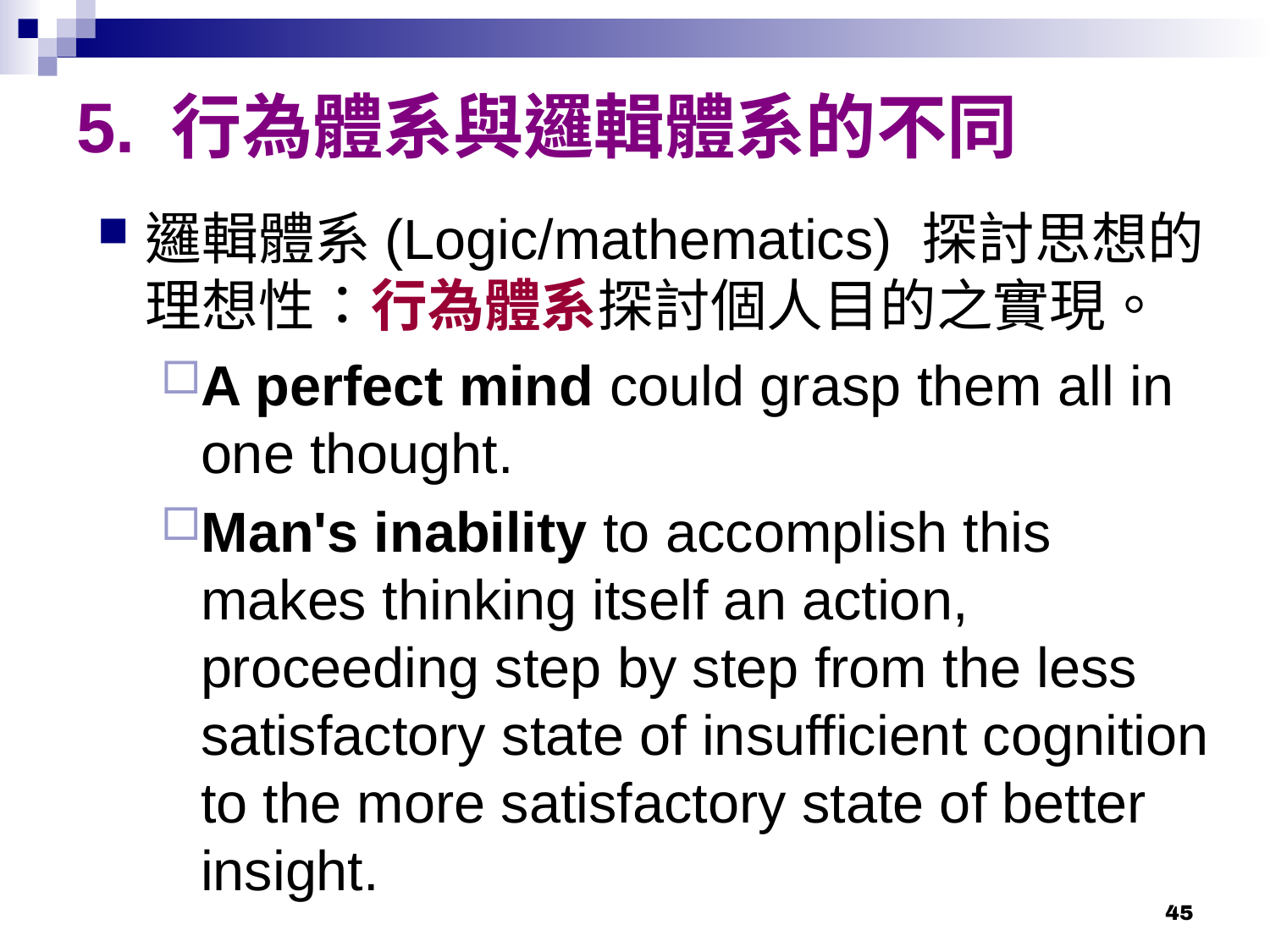

# 5. 行為體系與邏輯體系的不同
邏輯體系(Logic/mathematics) 探討思想的理想性：行為體系探討個人目的之實現。
A perfect mind could grasp them all in one thought.
Man's inability to accomplish this makes thinking itself an action, proceeding step by step from the less satisfactory state of insufficient cognition to the more satisfactory state of better insight.
45